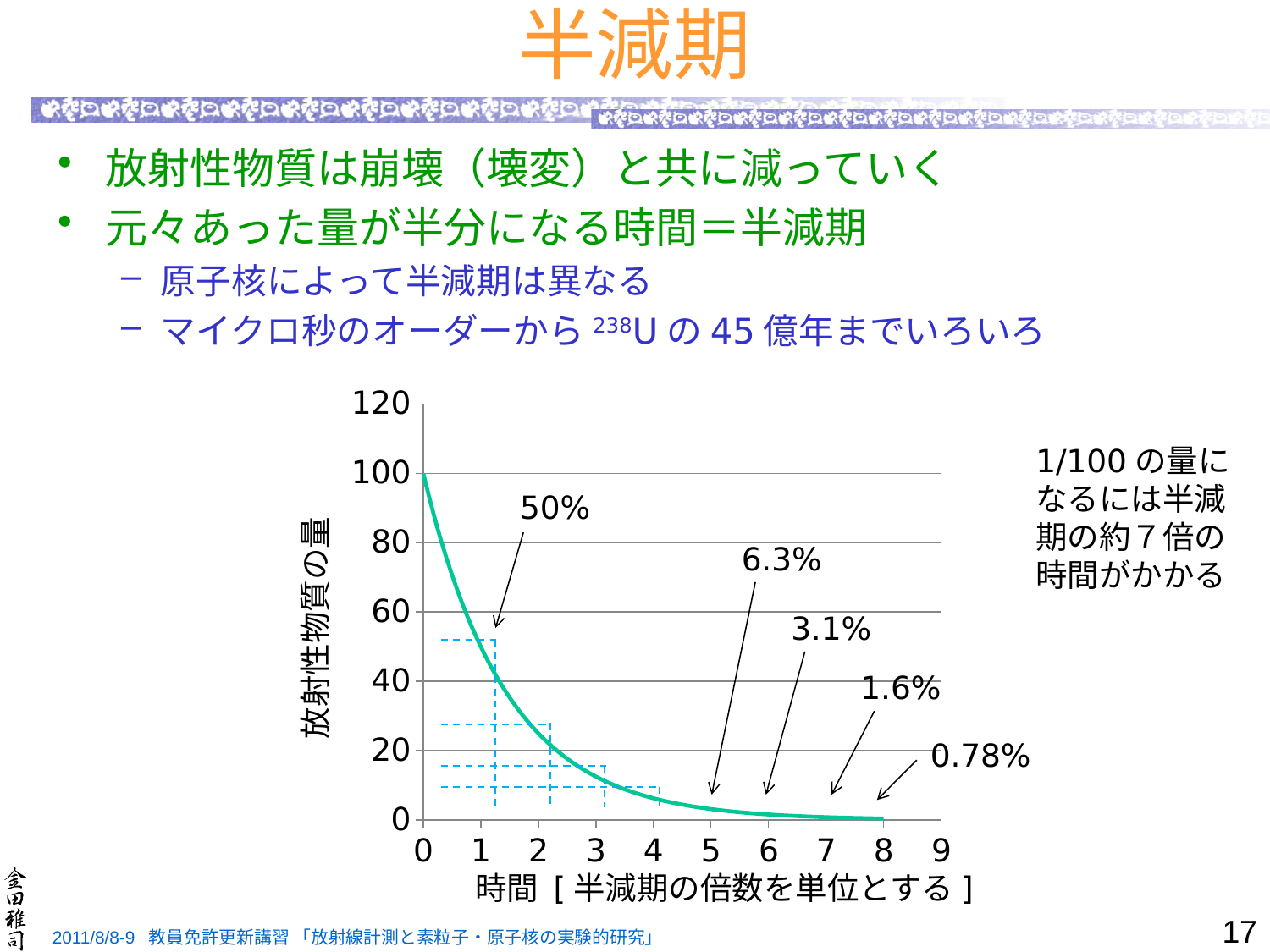

# 半減期
放射性物質は崩壊（壊変）と共に減っていく
元々あった量が半分になる時間＝半減期
原子核によって半減期は異なる
マイクロ秒のオーダーから238Uの45億年までいろいろ

### Chart

| Category | 系列 1 |
|---|---|
1/100の量になるには半減期の約７倍の時間がかかる
50%
6.3%
3.1%
放射性物質の量
1.6%
0.78%
時間 [半減期の倍数を単位とする]
17
2011/8/8-9  教員免許更新講習 「放射線計測と素粒子・原子核の実験的研究」